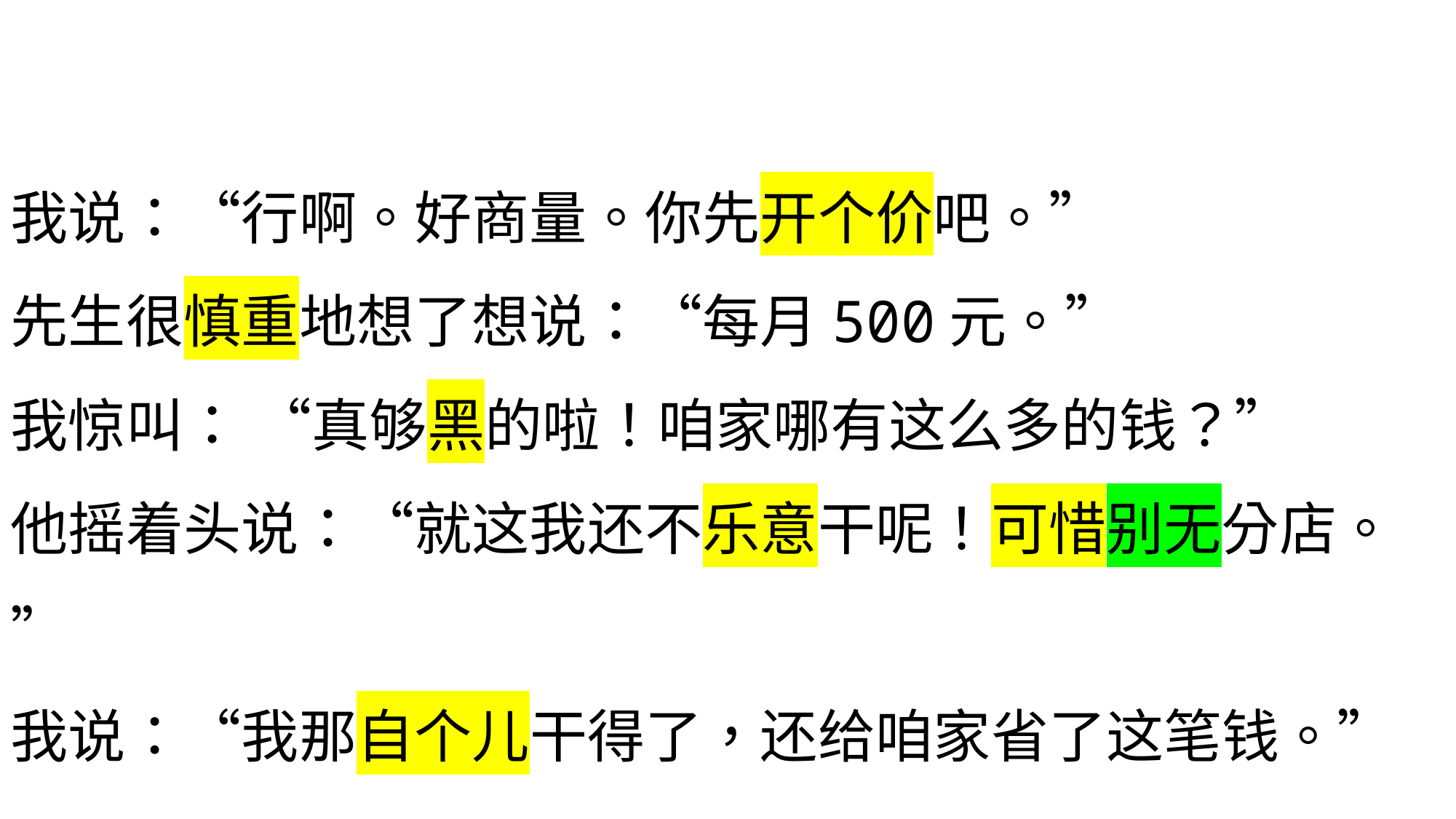

我说：“行啊。好商量。你先开个价吧。”
先生很慎重地想了想说：“每月500元。”
我惊叫： “真够黑的啦！咱家哪有这么多的钱？”
他摇着头说：“就这我还不乐意干呢！可惜别无分店。”
我说：“我那自个儿干得了，还给咱家省了这笔钱。”